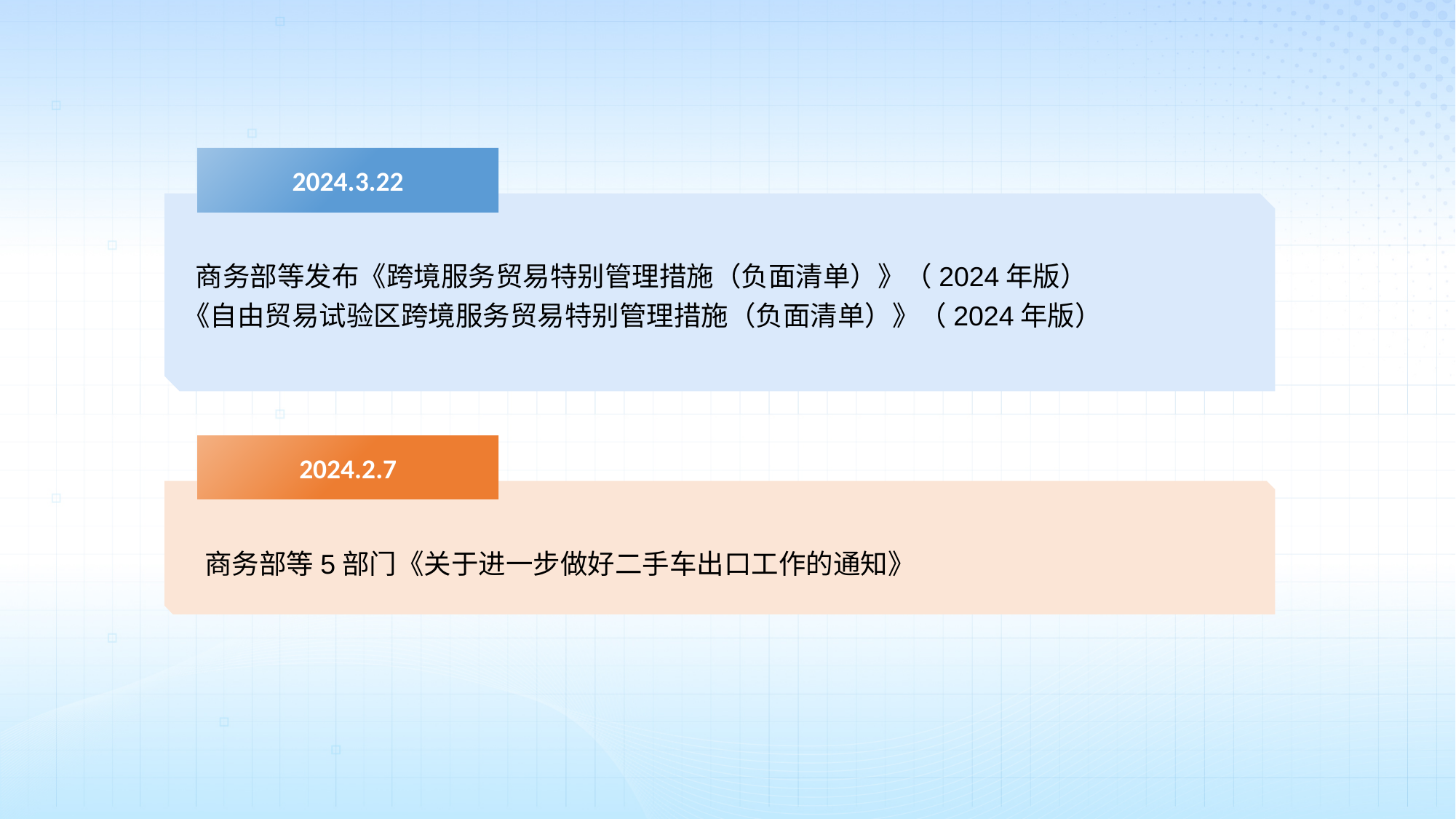

2024.3.22
 商务部等发布《跨境服务贸易特别管理措施（负面清单）》（2024年版）
《自由贸易试验区跨境服务贸易特别管理措施（负面清单）》（2024年版）
2024.2.7

商务部等5部门《关于进一步做好二手车出口工作的通知》